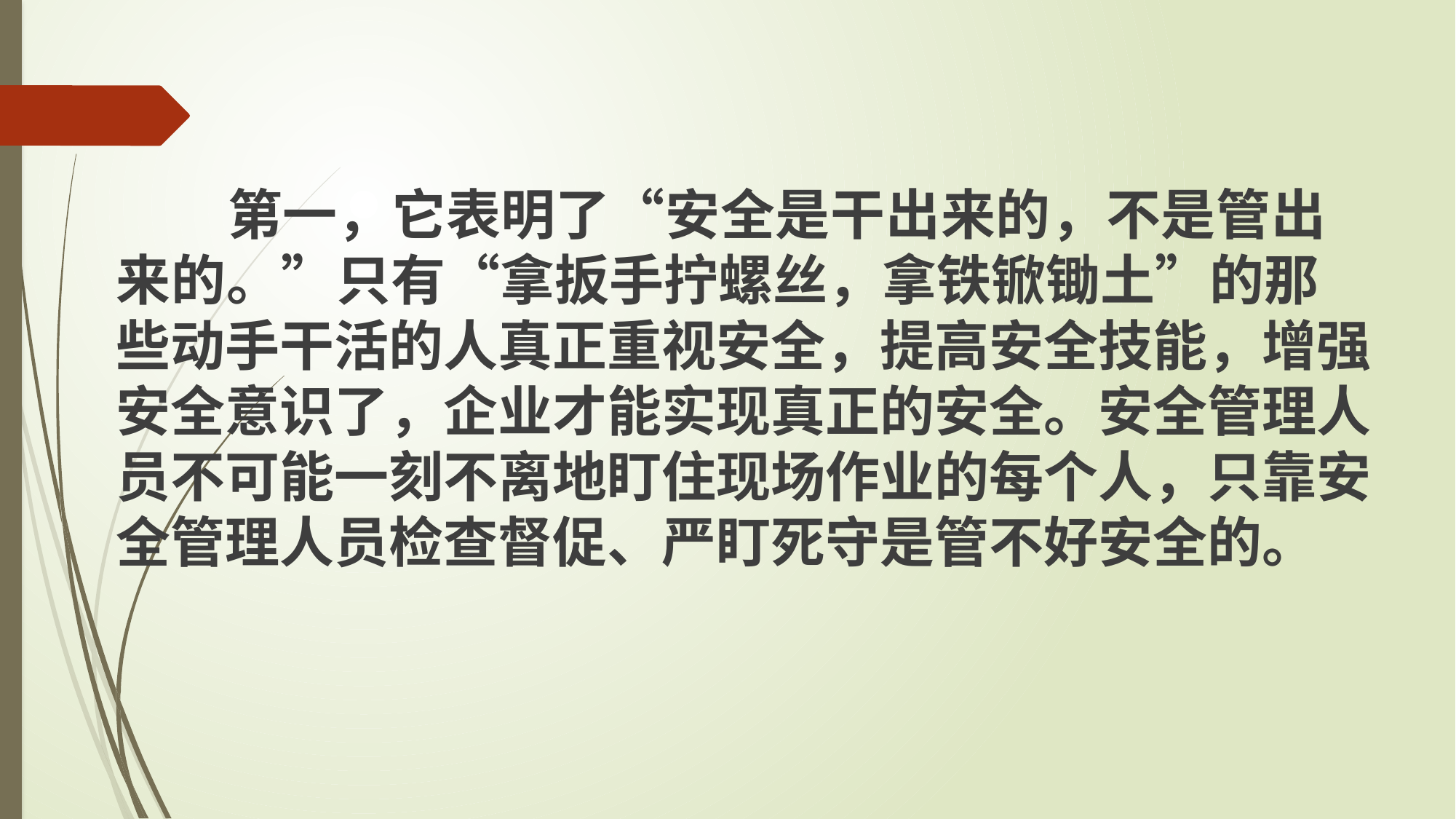

第一，它表明了“安全是干出来的，不是管出来的。”只有“拿扳手拧螺丝，拿铁锨锄土”的那些动手干活的人真正重视安全，提高安全技能，增强安全意识了，企业才能实现真正的安全。安全管理人员不可能一刻不离地盯住现场作业的每个人，只靠安全管理人员检查督促、严盯死守是管不好安全的。